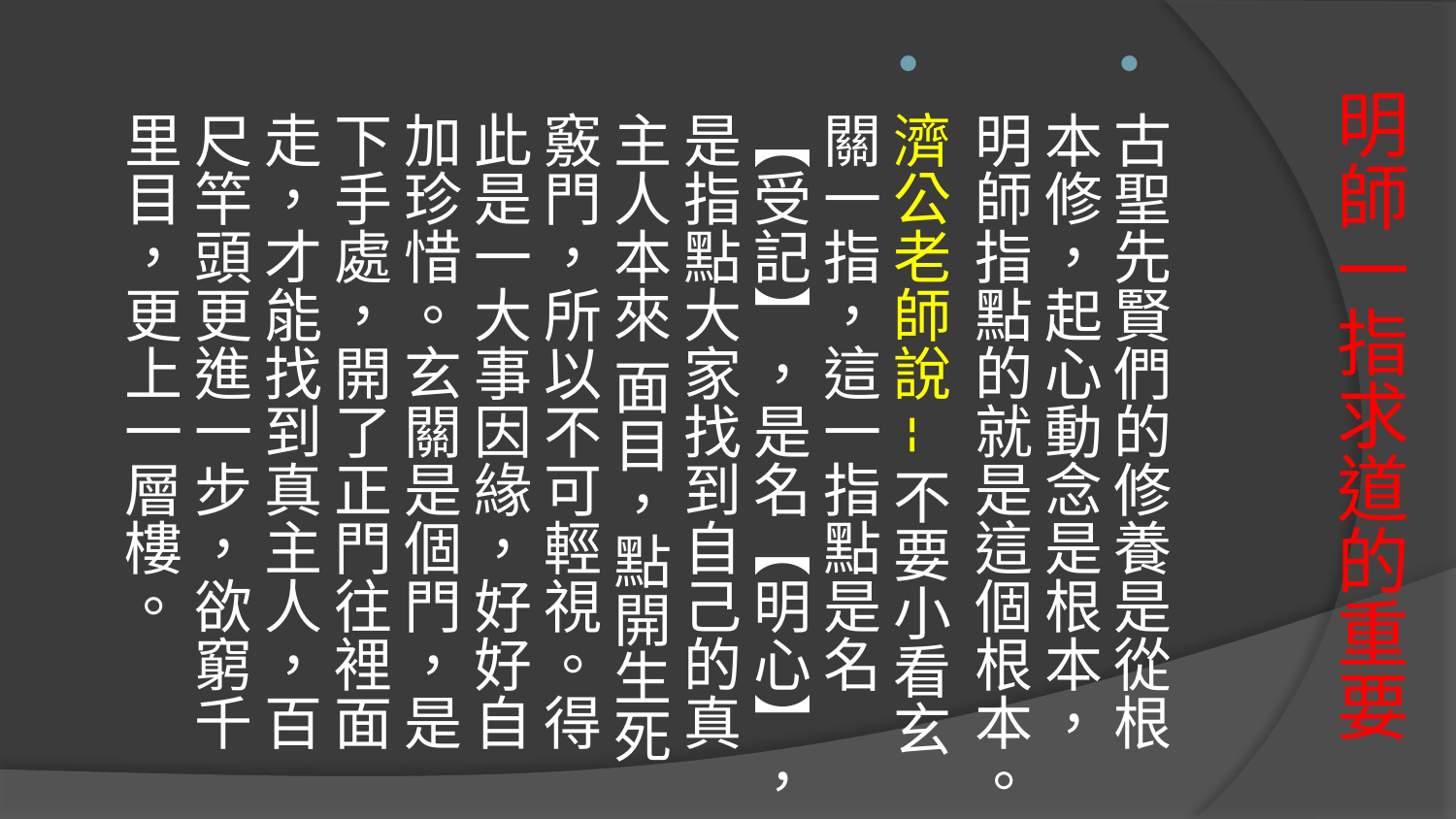

古聖先賢們的修養是從根本修，起心動念是根本，明師指點的就是這個根本。
濟公老師說--不要小看玄關一指，這一指點是名【受記】，是名【明心】，是指點大家找到自己的真主人本來 面目，點開生死竅門，所以不可輕視。得此是一大事因緣，好好自加珍惜。玄關是個門，是下手處，開了正門往裡面走，才能找到真主人，百尺竿頭更進一步，欲窮千里目，更上一層樓。

# 明師一指求道的重要